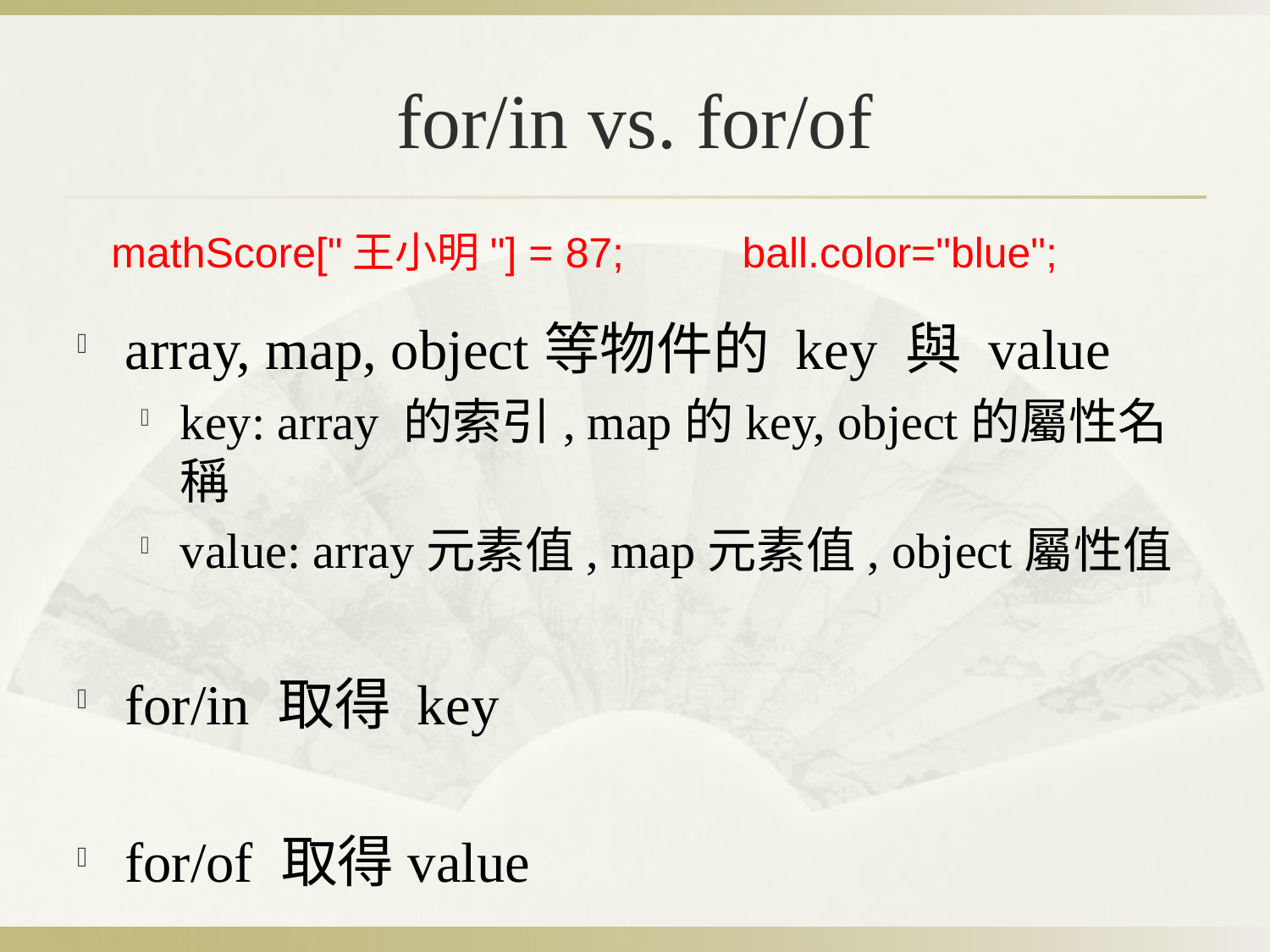

# for/in vs. for/of
mathScore["王小明"] = 87;          ball.color="blue";
array, map, object等物件的 key 與 value
key: array 的索引, map的key, object的屬性名稱
value: array元素值, map元素值, object屬性值

for/in 取得 key

for/of 取得value